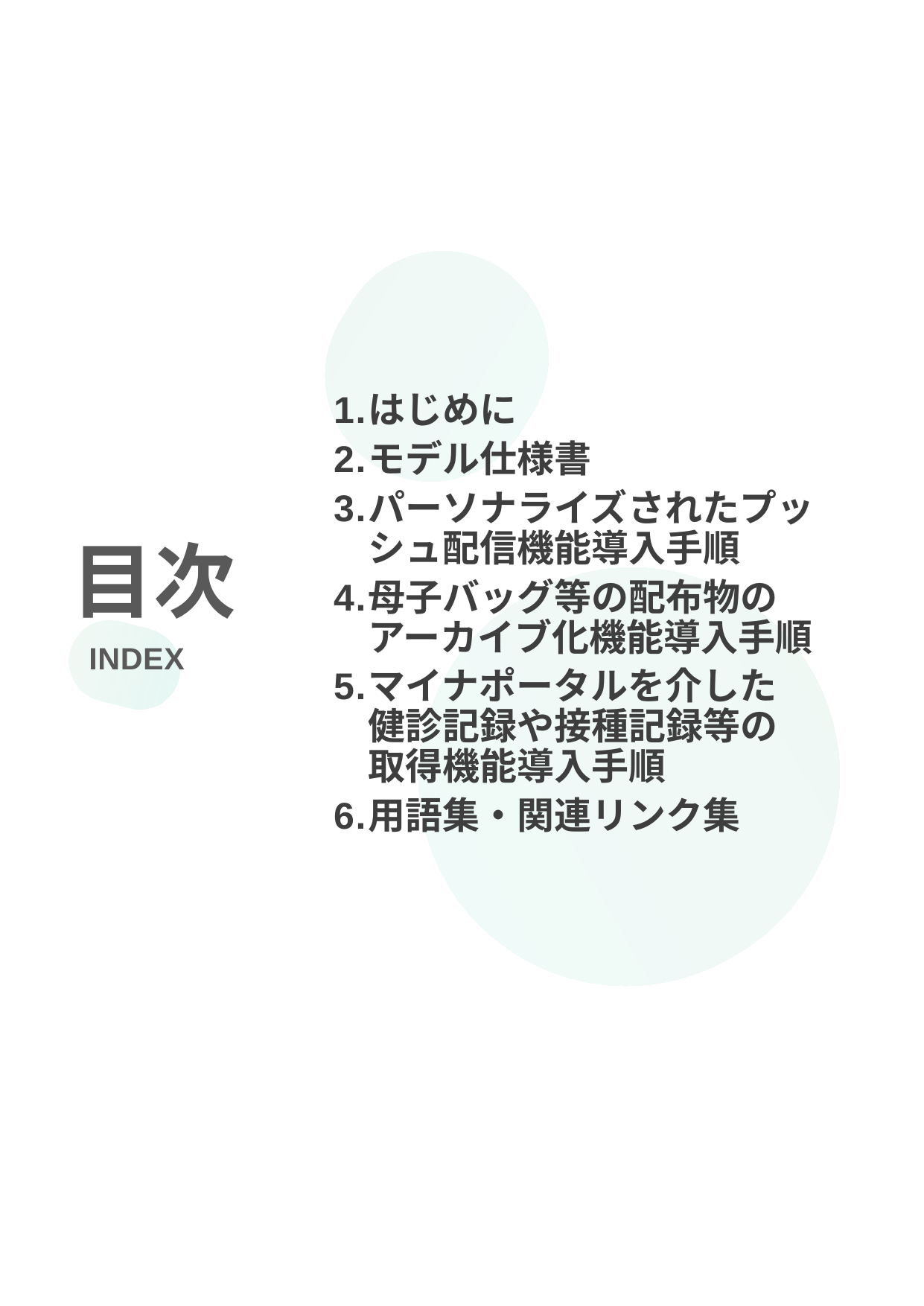

はじめに
モデル仕様書
パーソナライズされたプッシュ配信機能導入手順
母子バッグ等の配布物の　アーカイブ化機能導入手順
マイナポータルを介した　健診記録や接種記録等の　取得機能導入手順
用語集・関連リンク集